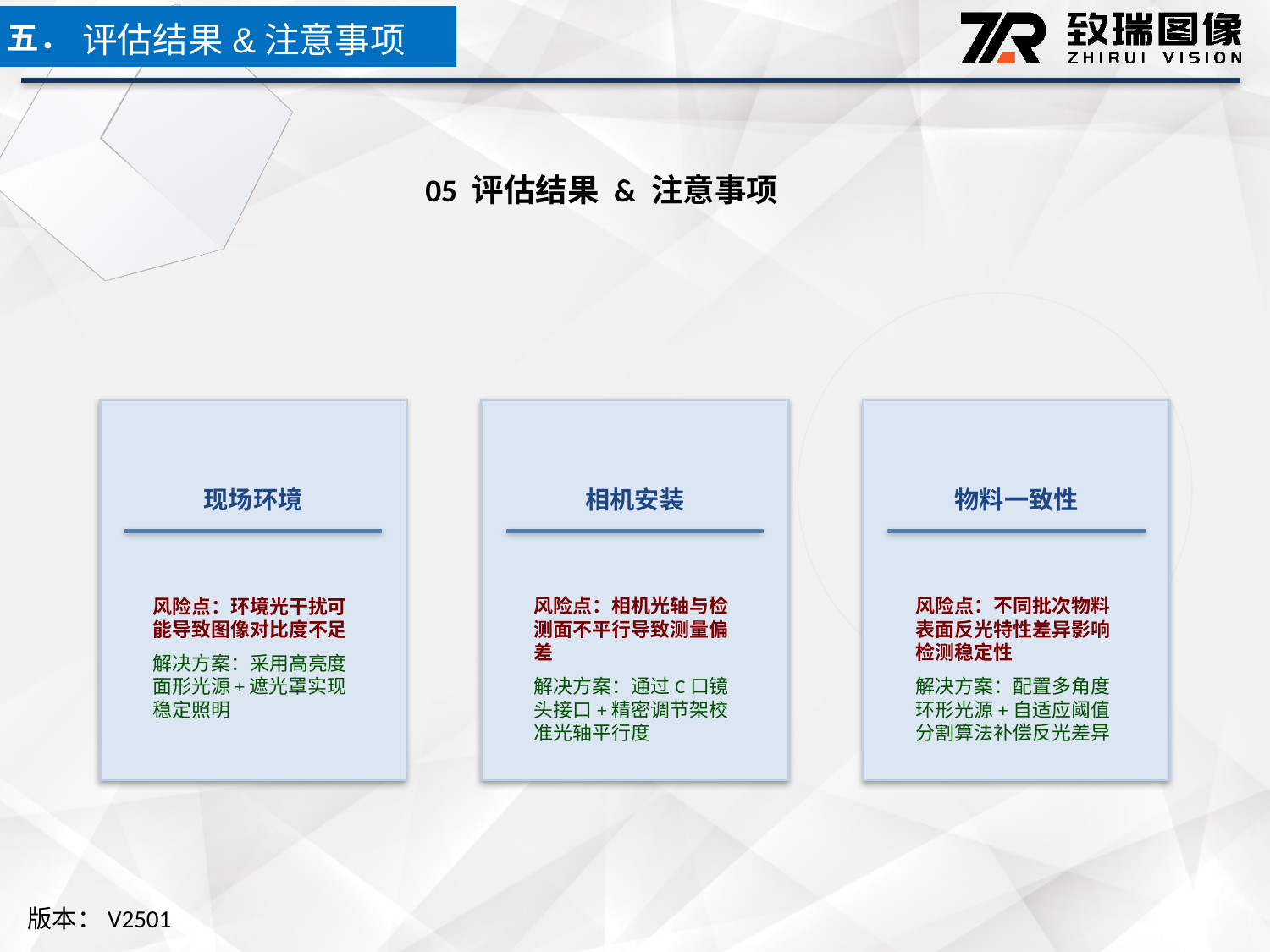

五．
评估结果&注意事项

05 评估结果 & 注意事项

现场环境

相机安装

物料一致性

风险点：环境光干扰可能导致图像对比度不足
解决方案：采用高亮度面形光源+遮光罩实现稳定照明

风险点：相机光轴与检测面不平行导致测量偏差
解决方案：通过C口镜头接口+精密调节架校准光轴平行度

风险点：不同批次物料表面反光特性差异影响检测稳定性
解决方案：配置多角度环形光源+自适应阈值分割算法补偿反光差异